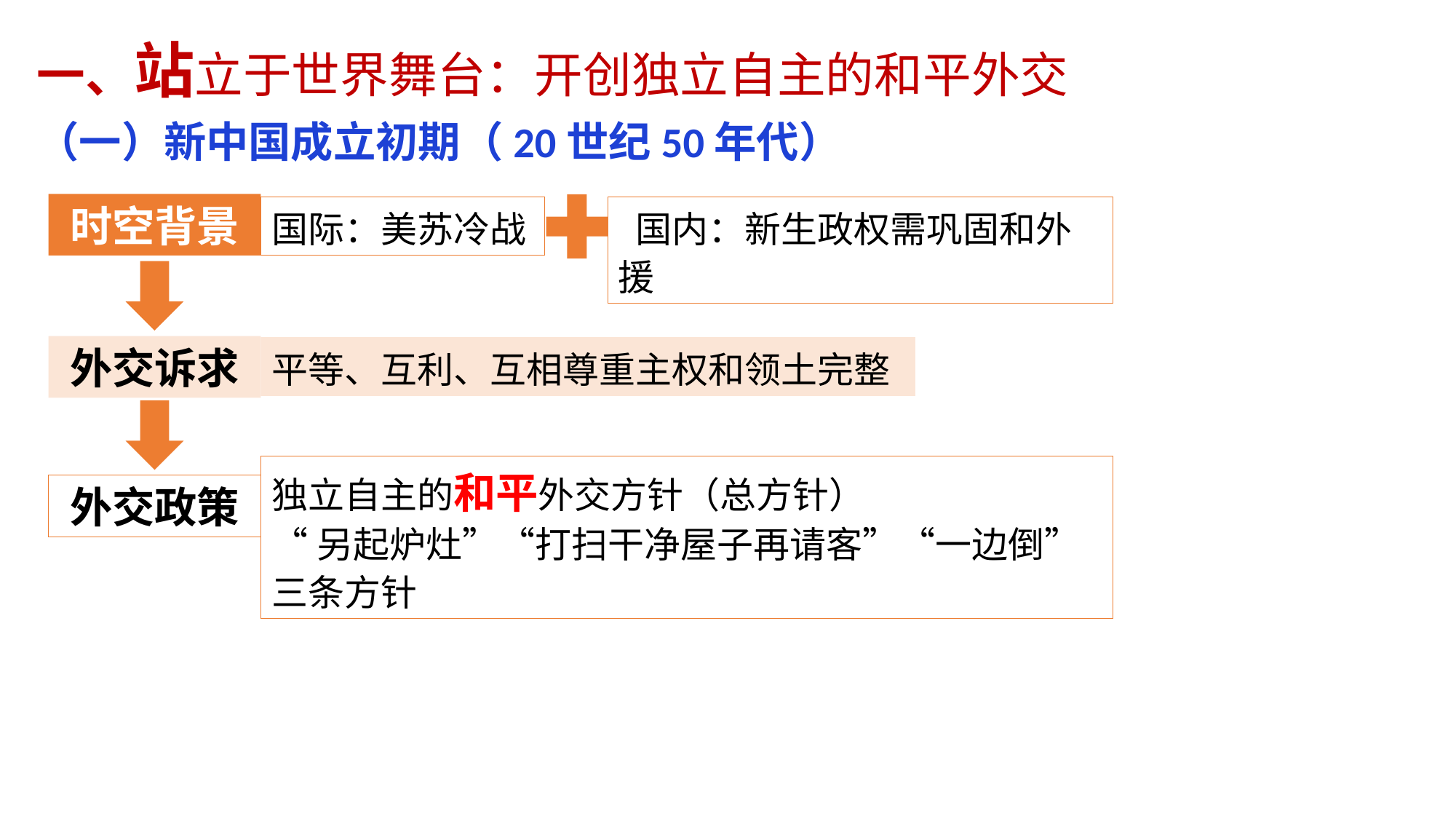

一、站立于世界舞台：开创独立自主的和平外交
（一）新中国成立初期（20世纪50年代）

时空背景
国际：美苏冷战
 国内：新生政权需巩固和外援

外交诉求
平等、互利、互相尊重主权和领土完整

独立自主的和平外交方针（总方针）
“另起炉灶”“打扫干净屋子再请客”“一边倒”三条方针
外交政策